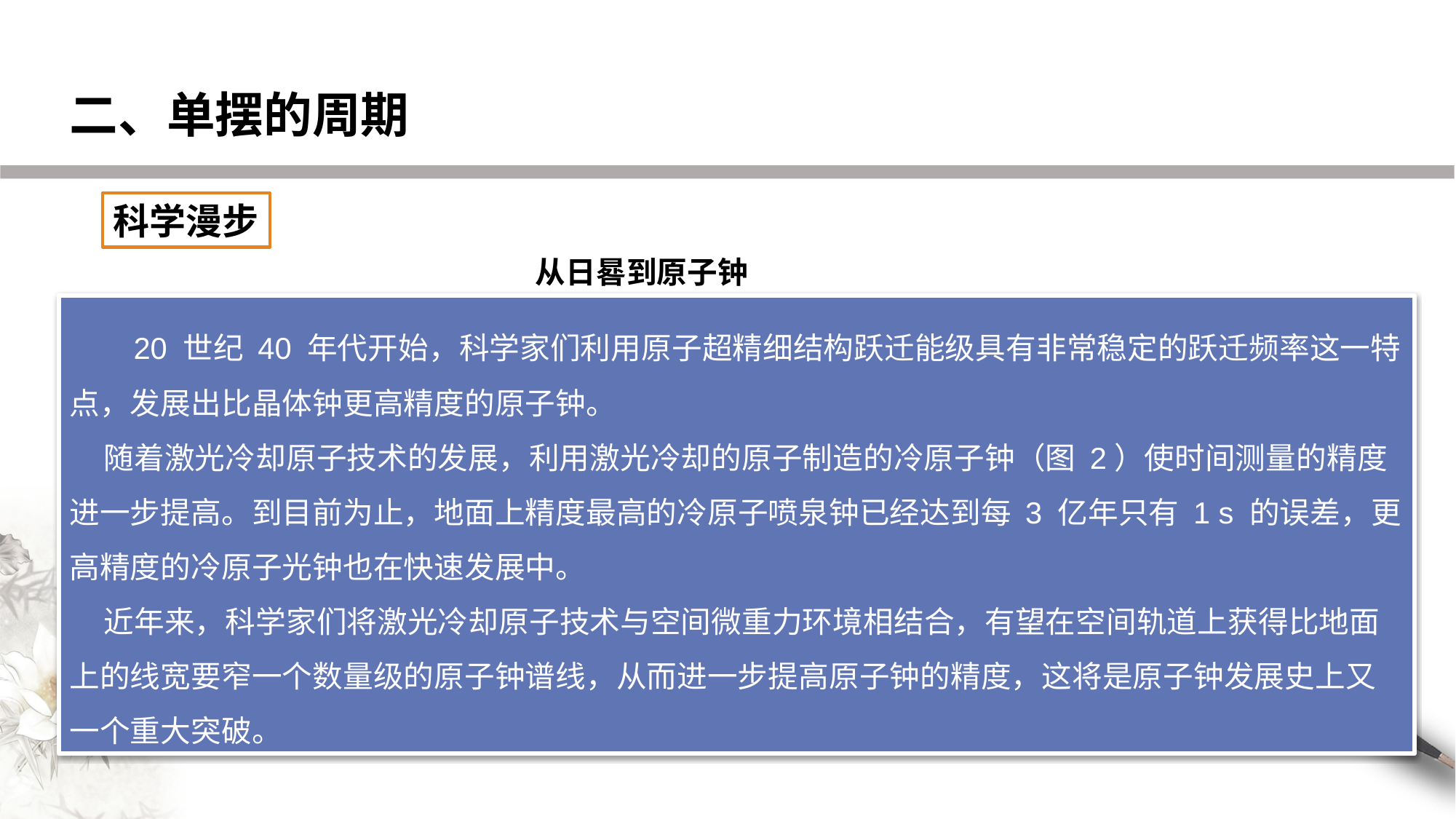

二、单摆的周期

科学漫步
从日晷到原子钟
       20 世纪 40 年代开始，科学家们利用原子超精细结构跃迁能级具有非常稳定的跃迁频率这一特点，发展出比晶体钟更高精度的原子钟。
    随着激光冷却原子技术的发展，利用激光冷却的原子制造的冷原子钟（图 2）使时间测量的精度进一步提高。到目前为止，地面上精度最高的冷原子喷泉钟已经达到每 3 亿年只有 1 s 的误差，更高精度的冷原子光钟也在快速发展中。
    近年来，科学家们将激光冷却原子技术与空间微重力环境相结合，有望在空间轨道上获得比地面上的线宽要窄一个数量级的原子钟谱线，从而进一步提高原子钟的精度，这将是原子钟发展史上又一个重大突破。